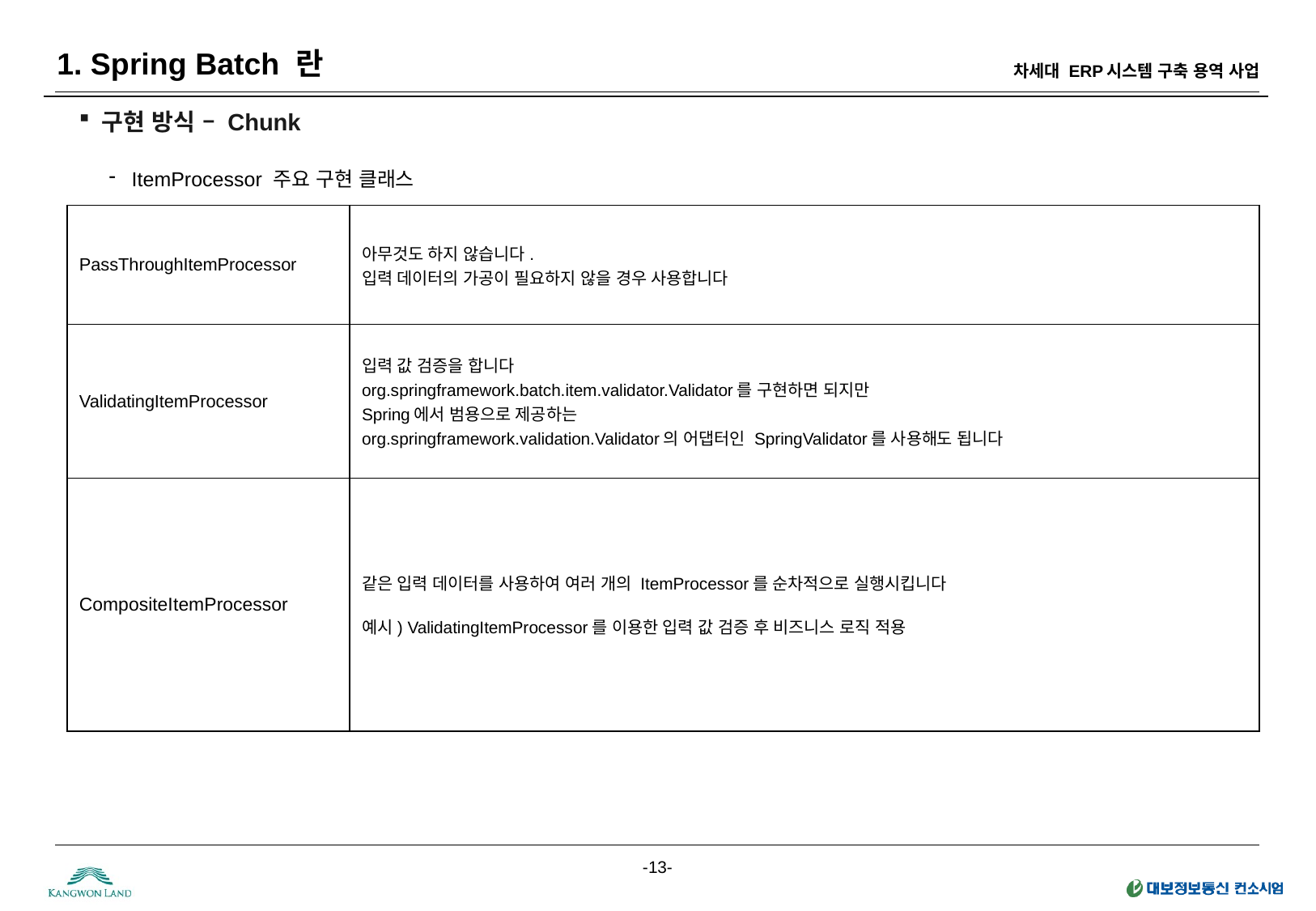

1. Spring Batch 란
구현 방식 – Chunk

ItemProcessor 주요 구현 클래스
| PassThroughItemProcessor | 아무것도 하지 않습니다. 입력 데이터의 가공이 필요하지 않을 경우 사용합니다 |
| --- | --- |
| ValidatingItemProcessor | 입력 값 검증을 합니다 org.springframework.batch.item.validator.Validator를 구현하면 되지만 Spring에서 범용으로 제공하는 org.springframework.validation.Validator의 어댑터인 SpringValidator를 사용해도 됩니다 |
| CompositeItemProcessor | 같은 입력 데이터를 사용하여 여러 개의 ItemProcessor를 순차적으로 실행시킵니다 예시) ValidatingItemProcessor를 이용한 입력 값 검증 후 비즈니스 로직 적용 |